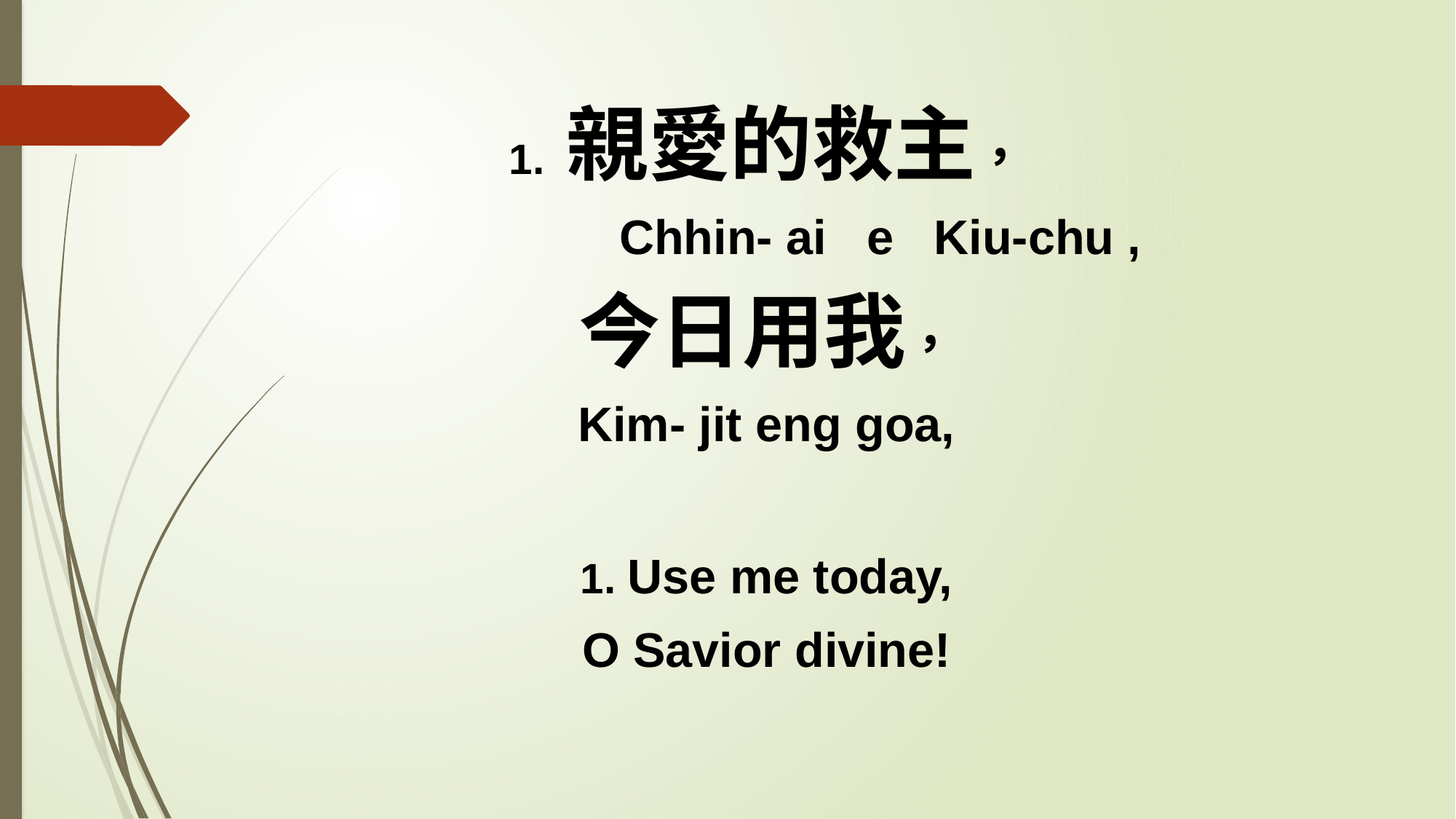

1. 親愛的救主，
                              Chhin- ai   e   Kiu-chu ,
今日用我，
Kim- jit eng goa,

1. Use me today,
O Savior divine!